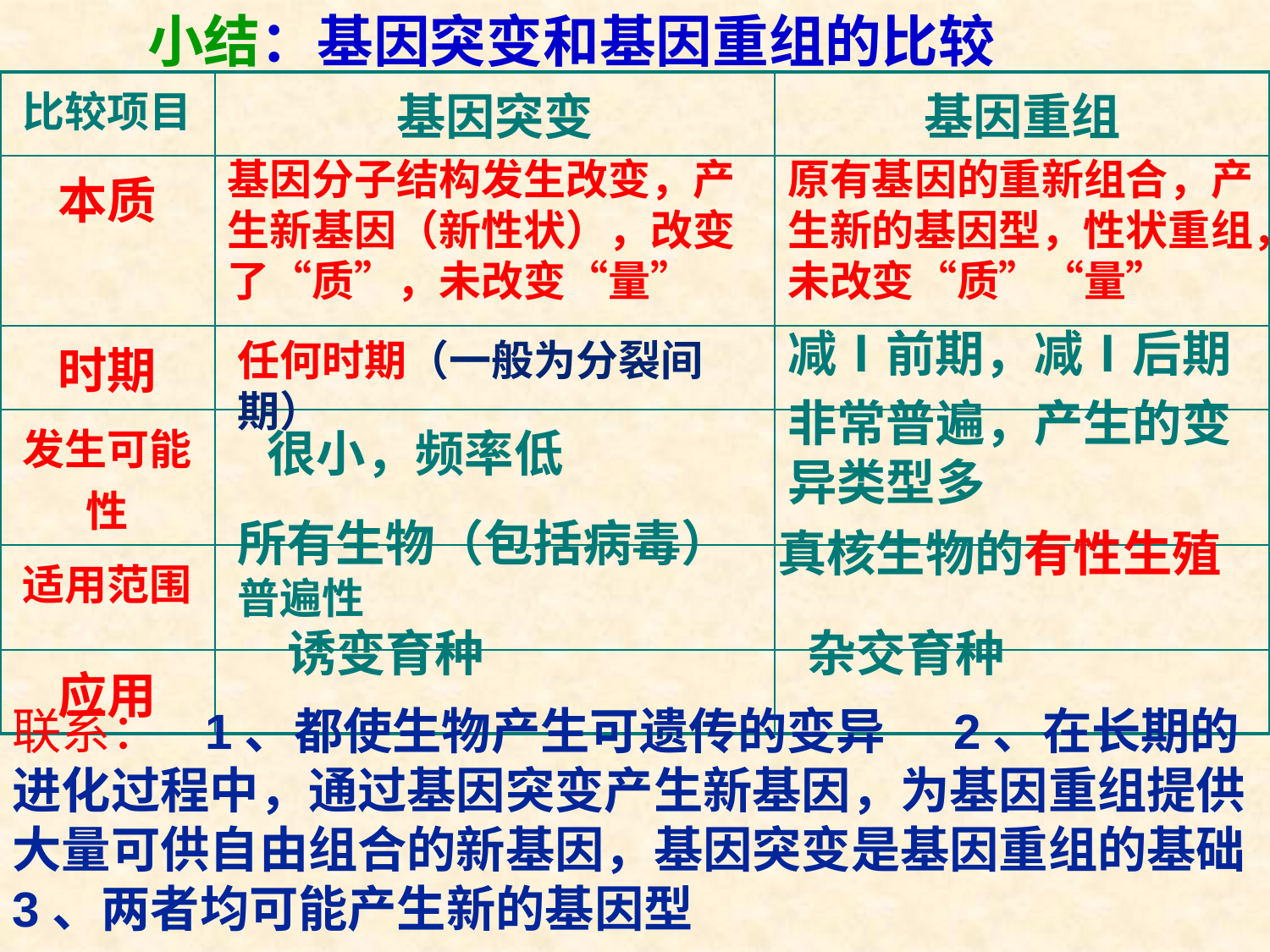

小结：基因突变和基因重组的比较
| 比较项目 | 基因突变 | 基因重组 |
| --- | --- | --- |
| 本质 |  |  |
| 时期 |  |  |
| 发生可能性 |  |  |
| 适用范围 |  |  |
| 应用 |  |  |
基因分子结构发生改变，产生新基因（新性状），改变了“质”，未改变“量”
原有基因的重新组合，产生新的基因型，性状重组，未改变“质”“量”
减Ⅰ前期，减Ⅰ后期
任何时期（一般为分裂间期）
非常普遍，产生的变异类型多
很小，频率低
所有生物（包括病毒）普遍性
真核生物的有性生殖
诱变育种
杂交育种
联系：   1、都使生物产生可遗传的变异     2、在长期的进化过程中，通过基因突变产生新基因，为基因重组提供大量可供自由组合的新基因，基因突变是基因重组的基础
3、两者均可能产生新的基因型